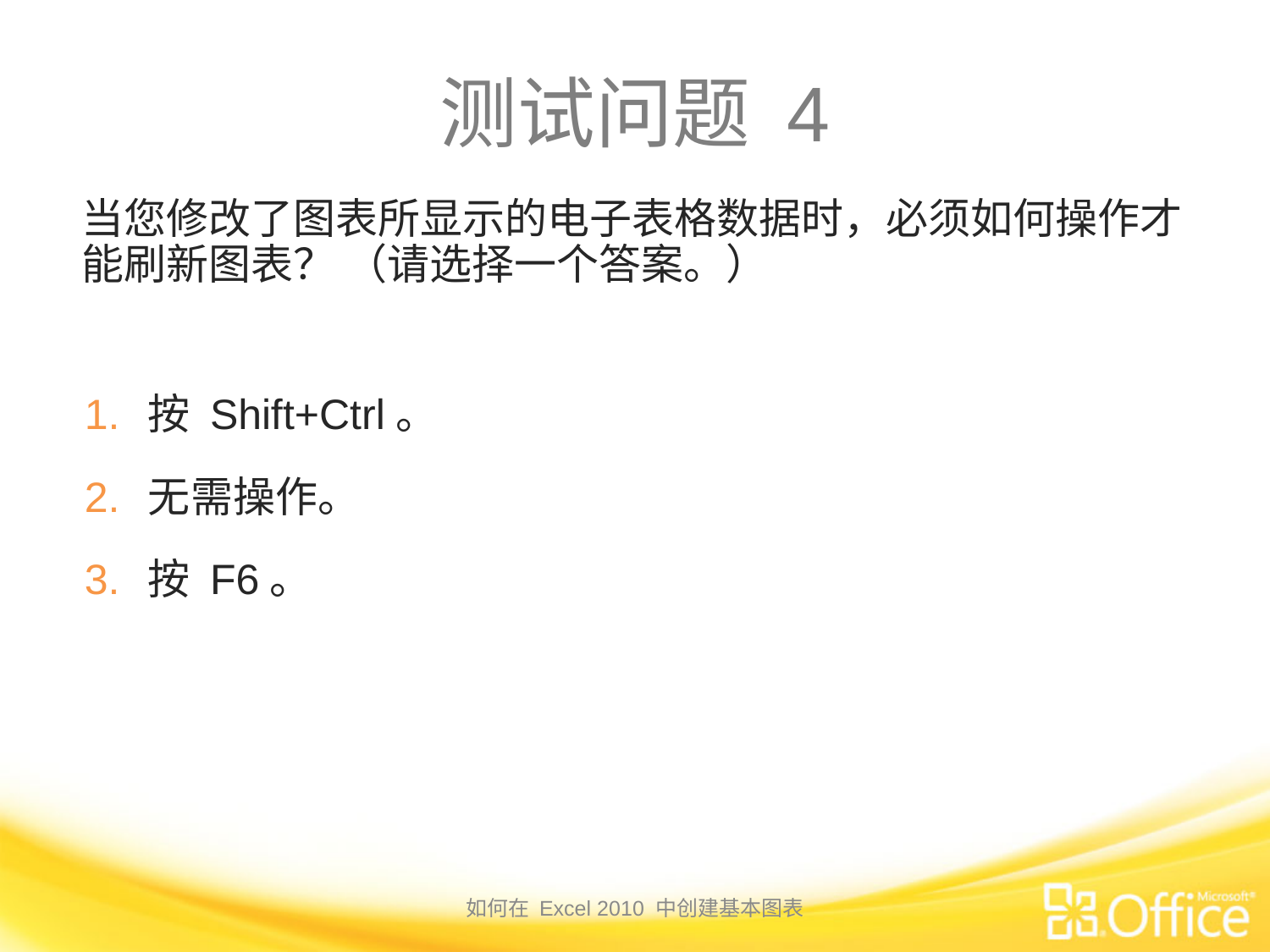

# 测试问题 4
当您修改了图表所显示的电子表格数据时，必须如何操作才能刷新图表？ （请选择一个答案。）
按 Shift+Ctrl。
无需操作。
按 F6。
如何在 Excel 2010 中创建基本图表